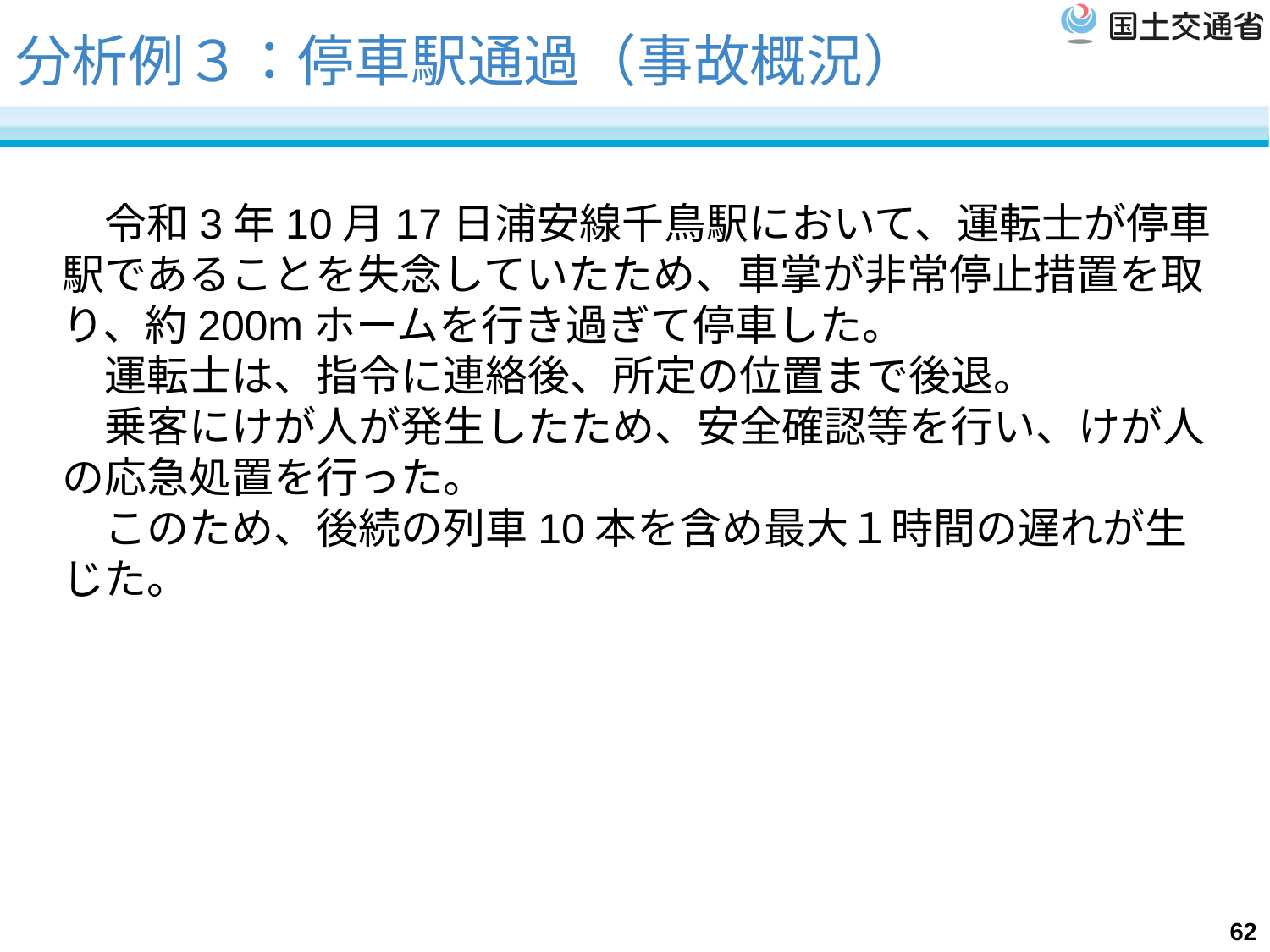

# 分析例３：停車駅通過（事故概況）
　令和3年10月17日浦安線千鳥駅において、運転士が停車駅であることを失念していたため、車掌が非常停止措置を取り、約200mホームを行き過ぎて停車した。
　運転士は、指令に連絡後、所定の位置まで後退。
　乗客にけが人が発生したため、安全確認等を行い、けが人の応急処置を行った。
　このため、後続の列車10本を含め最大１時間の遅れが生じた。
62